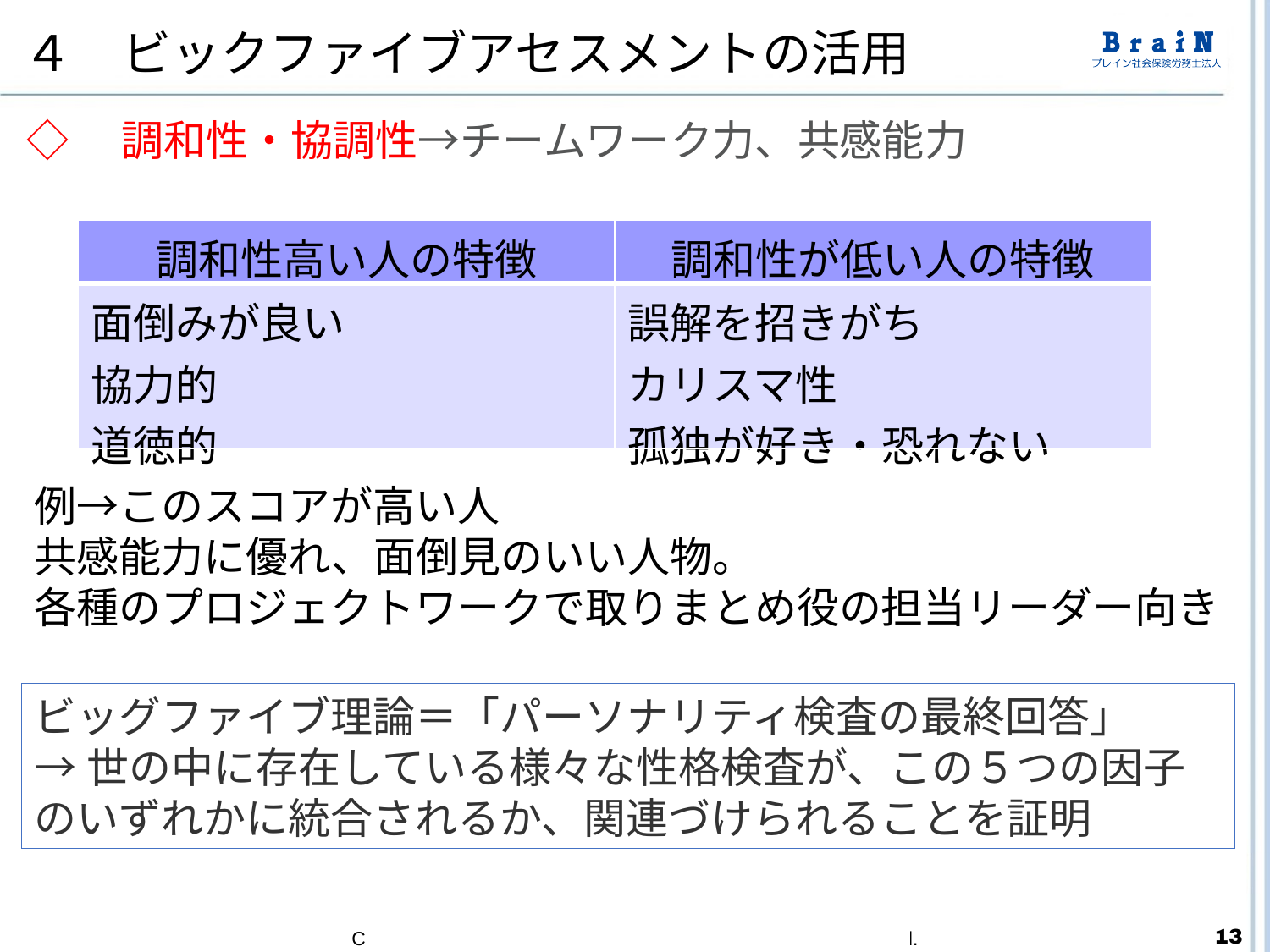

４　ビックファイブアセスメントの活用
◇　調和性・協調性→チームワーク力、共感能力
| 調和性高い人の特徴 | 調和性が低い人の特徴 |
| --- | --- |
| 面倒みが良い 協力的 道徳的 | 誤解を招きがち カリスマ性 孤独が好き・恐れない |

例→このスコアが高い人
共感能力に優れ、面倒見のいい人物。
各種のプロジェクトワークで取りまとめ役の担当リーダー向き
ビッグファイブ理論＝「パーソナリティ検査の最終回答」
→世の中に存在している様々な性格検査が、この５つの因子のいずれかに統合されるか、関連づけられることを証明
13